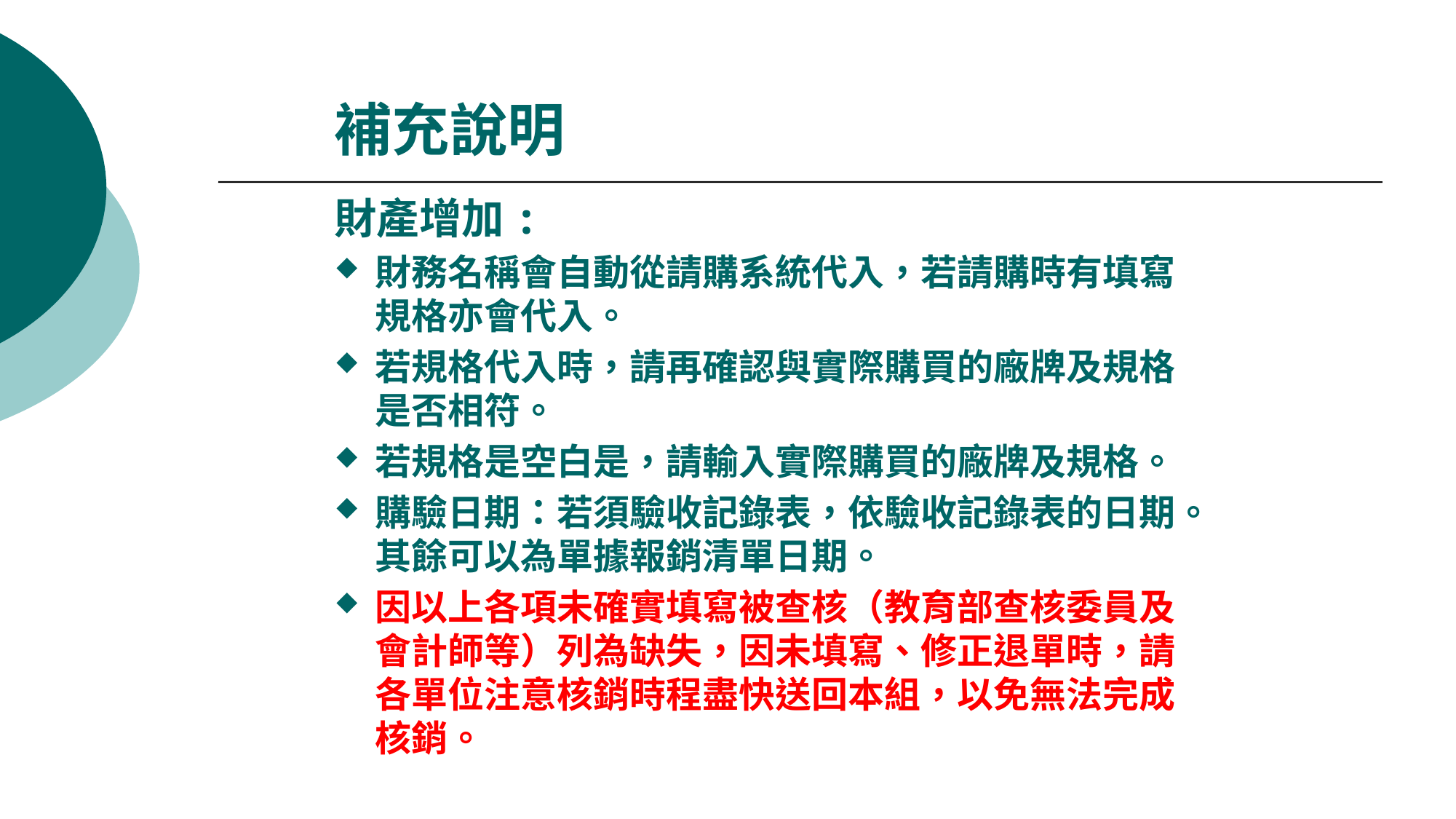

補充說明
財產增加:
財務名稱會自動從請購系統代入，若請購時有填寫規格亦會代入。
若規格代入時，請再確認與實際購買的廠牌及規格是否相符。
若規格是空白是，請輸入實際購買的廠牌及規格。
購驗日期：若須驗收記錄表，依驗收記錄表的日期。其餘可以為單據報銷清單日期。
因以上各項未確實填寫被查核（教育部查核委員及會計師等）列為缺失，因未填寫、修正退單時，請各單位注意核銷時程盡快送回本組，以免無法完成核銷。